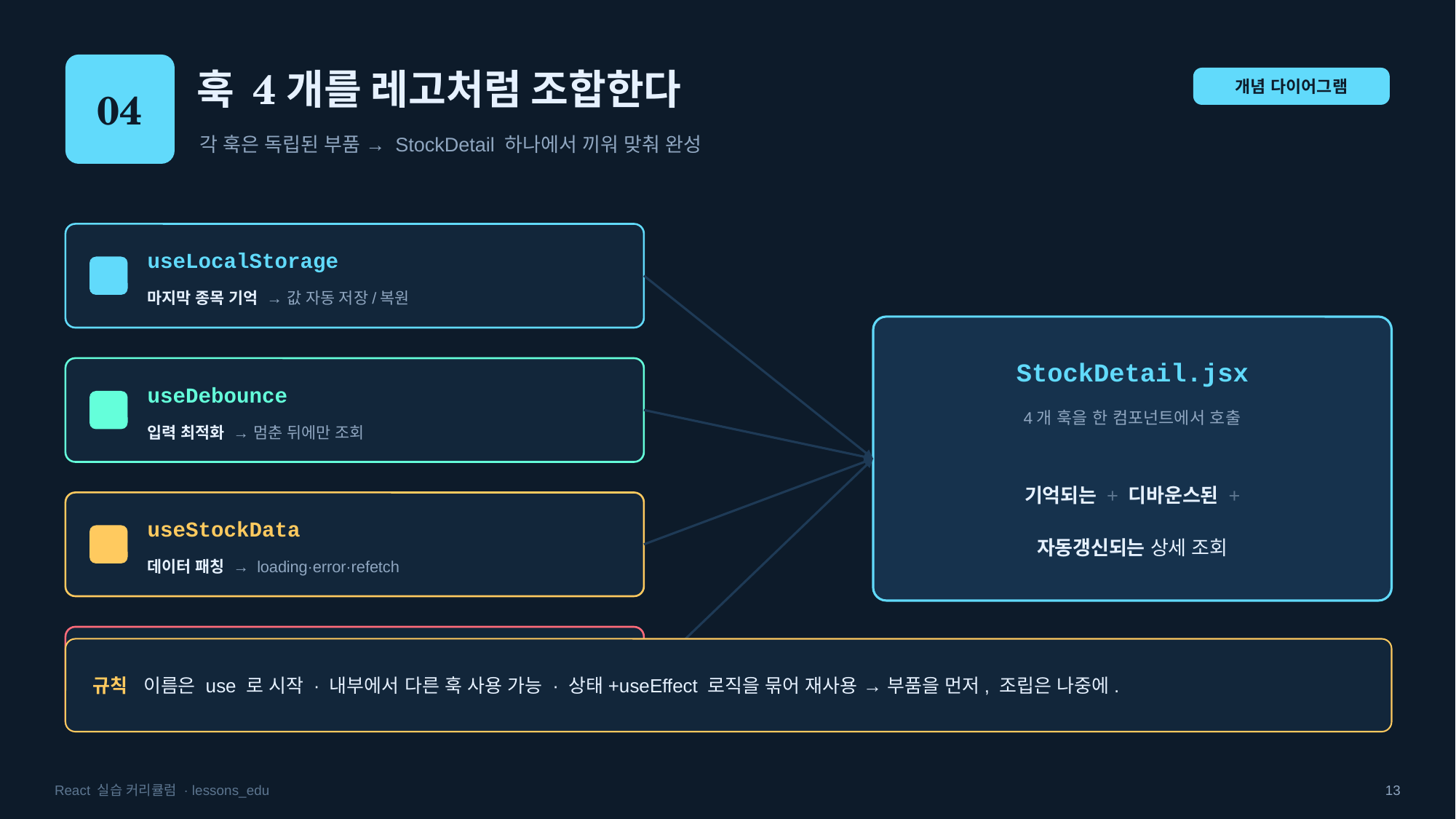

04
훅 4개를 레고처럼 조합한다
개념 다이어그램
각 훅은 독립된 부품 → StockDetail 하나에서 끼워 맞춰 완성

useLocalStorage

마지막 종목 기억  → 값 자동 저장/복원

StockDetail.jsx

useDebounce

4개 훅을 한 컴포넌트에서 호출
입력 최적화  → 멈춘 뒤에만 조회
기억되는 + 디바운스된 +
자동갱신되는 상세 조회

useStockData

데이터 패칭  → loading·error·refetch

규칙   이름은 use 로 시작 · 내부에서 다른 훅 사용 가능 · 상태+useEffect 로직을 묶어 재사용 → 부품을 먼저, 조립은 나중에.
useInterval

주기 실행  → 5초마다 자동 갱신
React 실습 커리큘럼 · lessons_edu
13